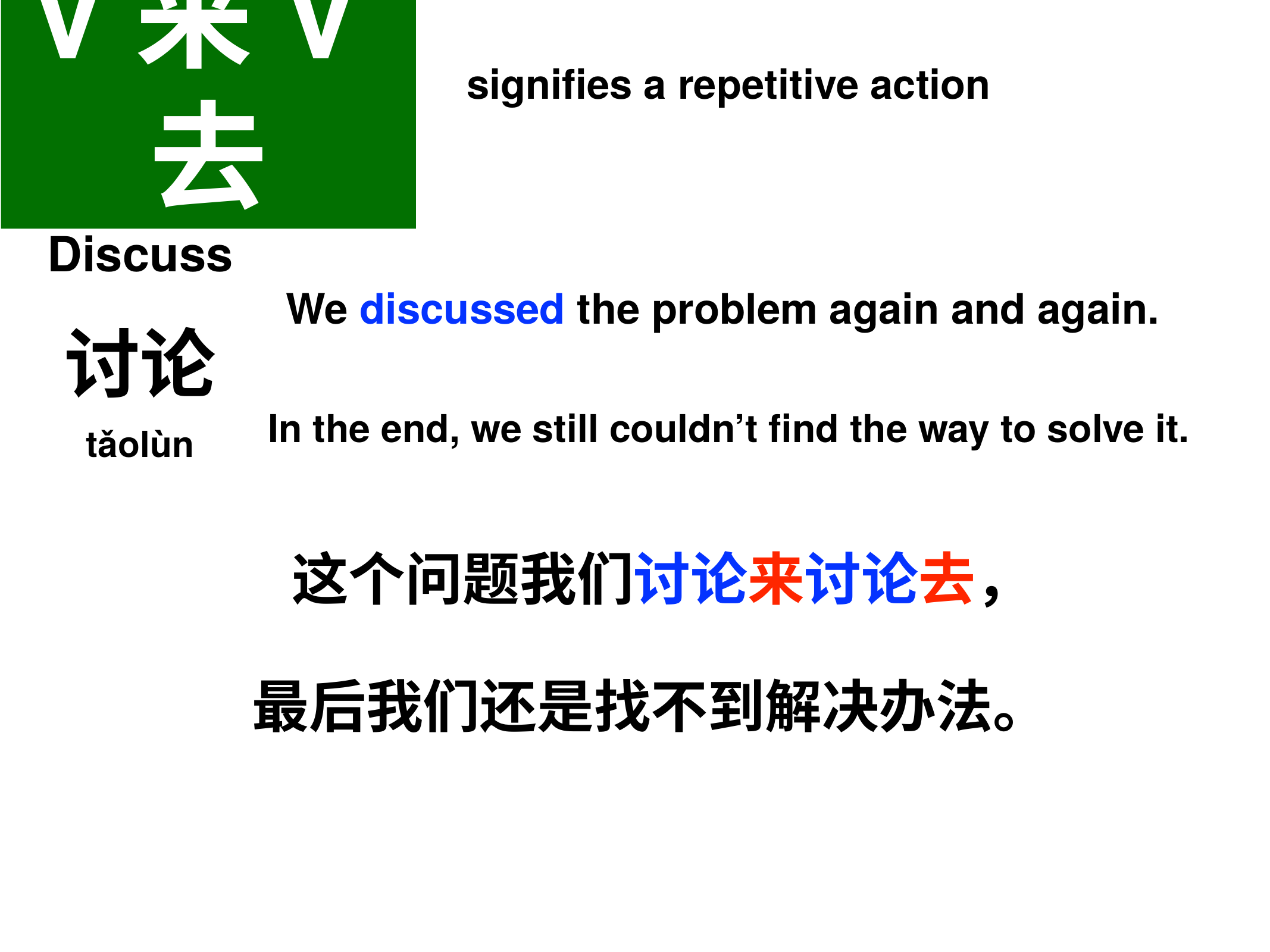

V来V去
signifies a repetitive action
Discuss
We discussed the problem again and again.
讨论
tǎolùn
In the end, we still couldn’t find the way to solve it.
这个问题我们讨论来讨论去，
最后我们还是找不到解决办法。